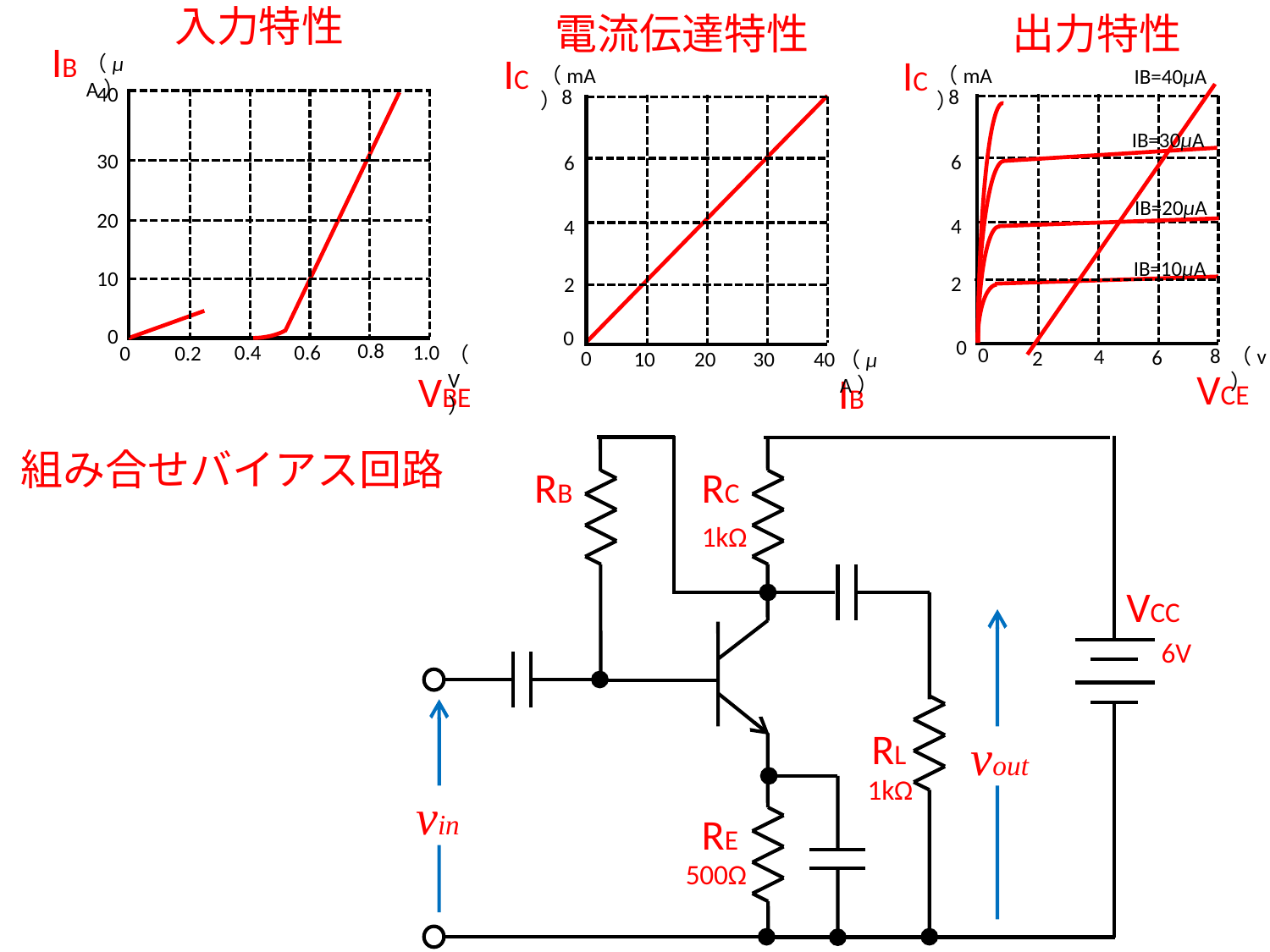

入力特性
IB
（μA）
40
30
20
10

0
0.8
0.6
0.4
1.0
0
0.2
（V）
VBE
電流伝達特性
IC
（mA）
8
6
4
2
0
0
40
10
20
30
（μA）
IB
出力特性
IC
（mA）
IB=40μA
8
IB=30μA
6
IB=20μA
4
IB=10μA
2

0

0
8
（v）
4
6
2
VCE

組み合せバイアス回路

RB
RC

1kΩ

VCC

6V

RL
vout

1kΩ

vin

RE

500Ω